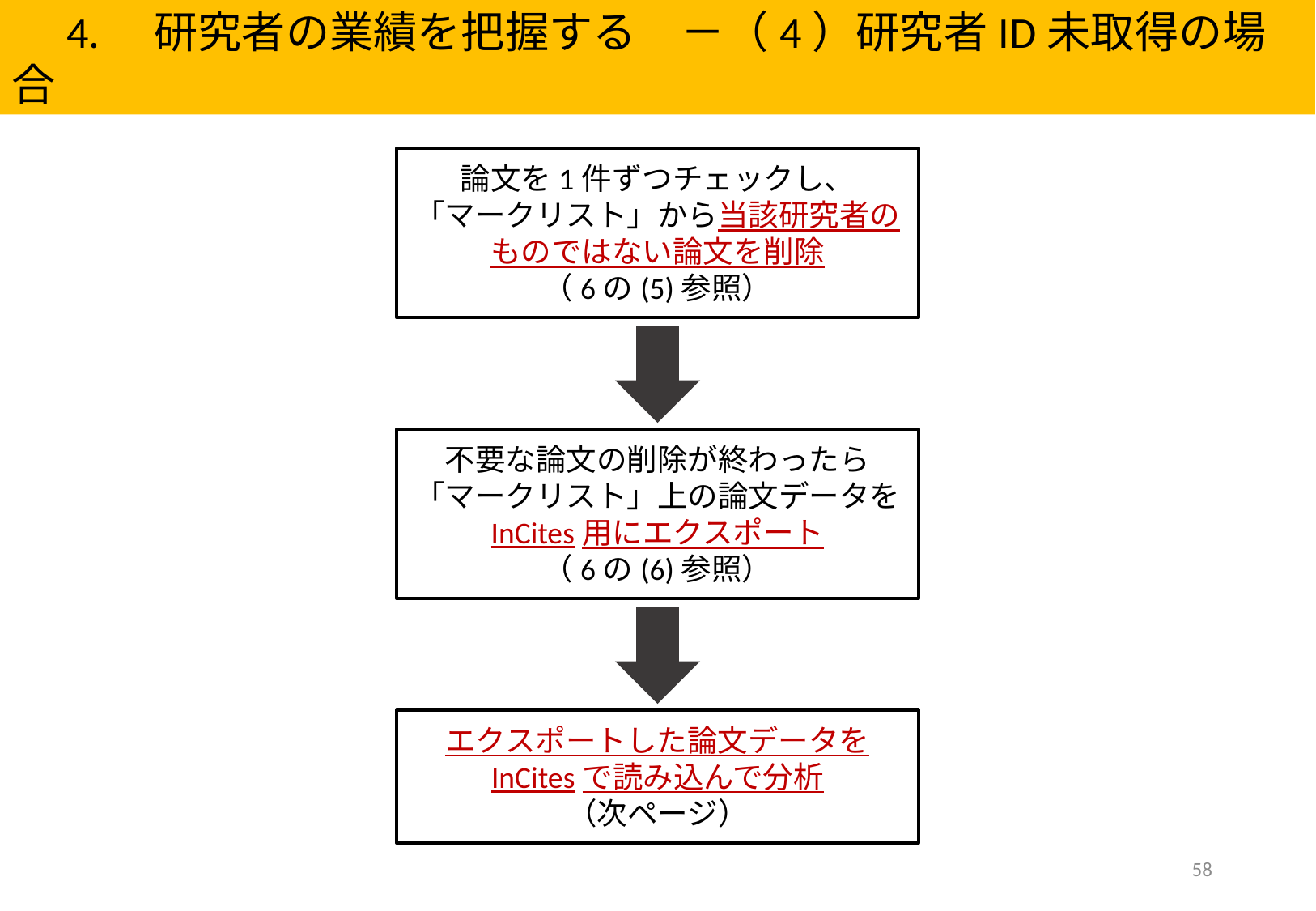

4.　研究者の業績を把握する　－（4）研究者ID未取得の場合
論文を1件ずつチェックし、
「マークリスト」から当該研究者のものではない論文を削除
（6の(5)参照）

不要な論文の削除が終わったら
「マークリスト」上の論文データを
InCites用にエクスポート
（6の(6)参照）

エクスポートした論文データを
InCitesで読み込んで分析
（次ページ）
58